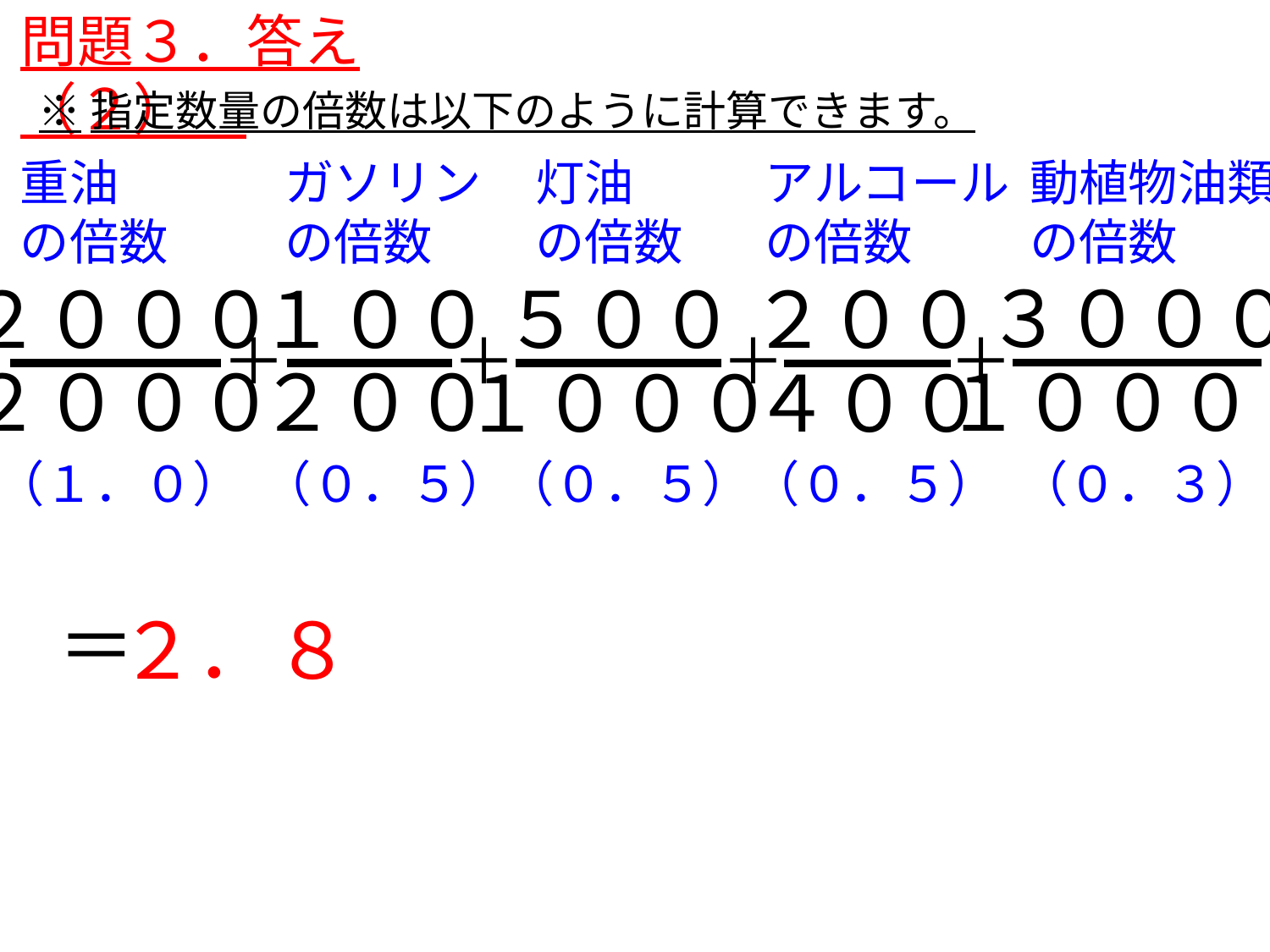

問題３．答え（２）
※指定数量の倍数は以下のように計算できます。
動植物油類
の倍数
重油
の倍数
ガソリン
の倍数
灯油
の倍数
アルコール
の倍数
３０００
２０００
１００
５００
２００
＋
＋
＋
＋
１００００
２０００
２００
１０００
４００
（０．５）
（０．５）
（０．５）
（０．３）
（１．０）
＝
２．８